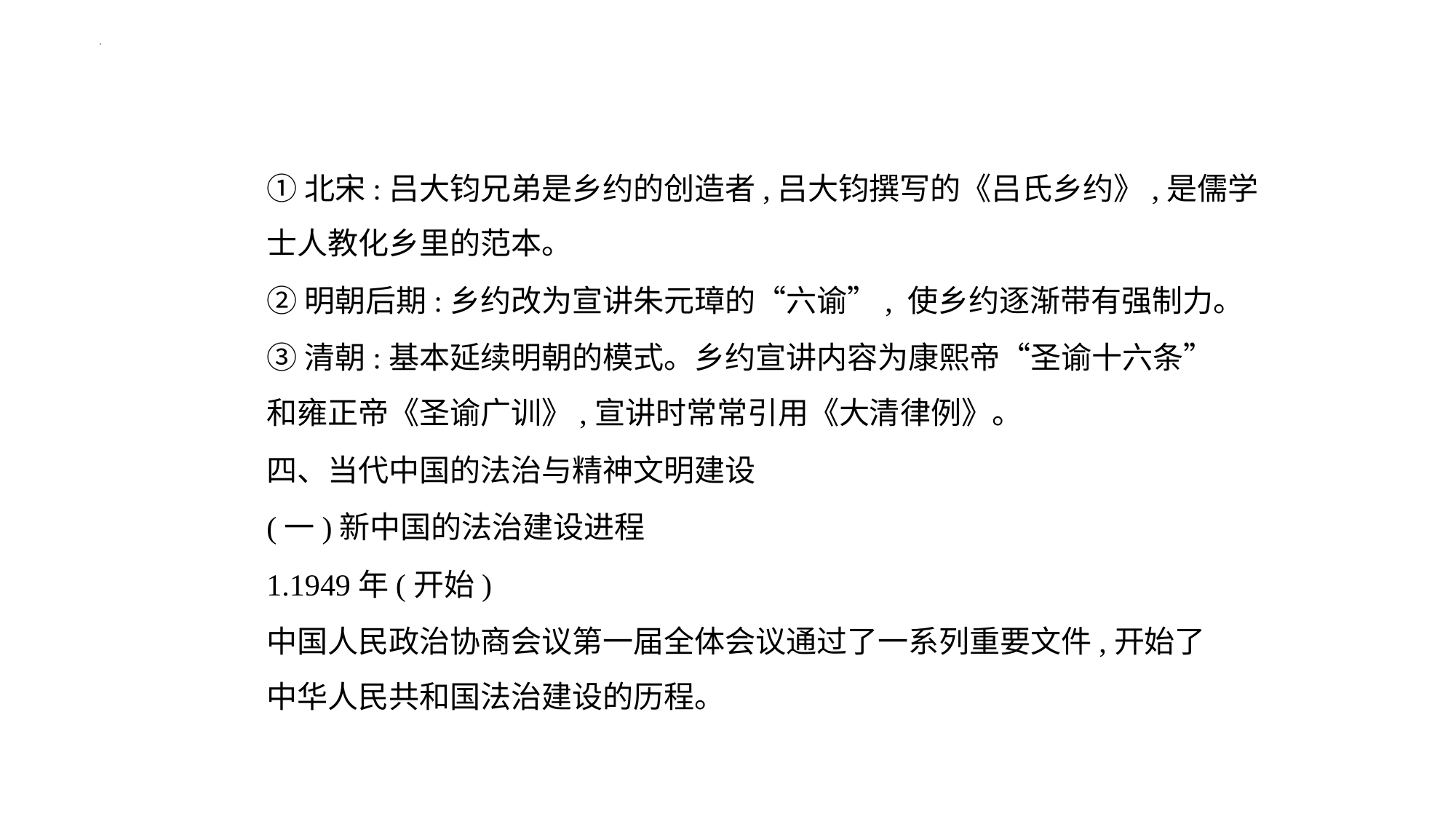

①北宋:吕大钧兄弟是乡约的创造者,吕大钧撰写的《吕氏乡约》,是儒学
士人教化乡里的范本。
②明朝后期:乡约改为宣讲朱元璋的“六谕”, 使乡约逐渐带有强制力。
③清朝:基本延续明朝的模式。乡约宣讲内容为康熙帝“圣谕十六条”
和雍正帝《圣谕广训》,宣讲时常常引用《大清律例》。
四、当代中国的法治与精神文明建设
(一)新中国的法治建设进程
1.1949年(开始)
中国人民政治协商会议第一届全体会议通过了一系列重要文件,开始了
中华人民共和国法治建设的历程。